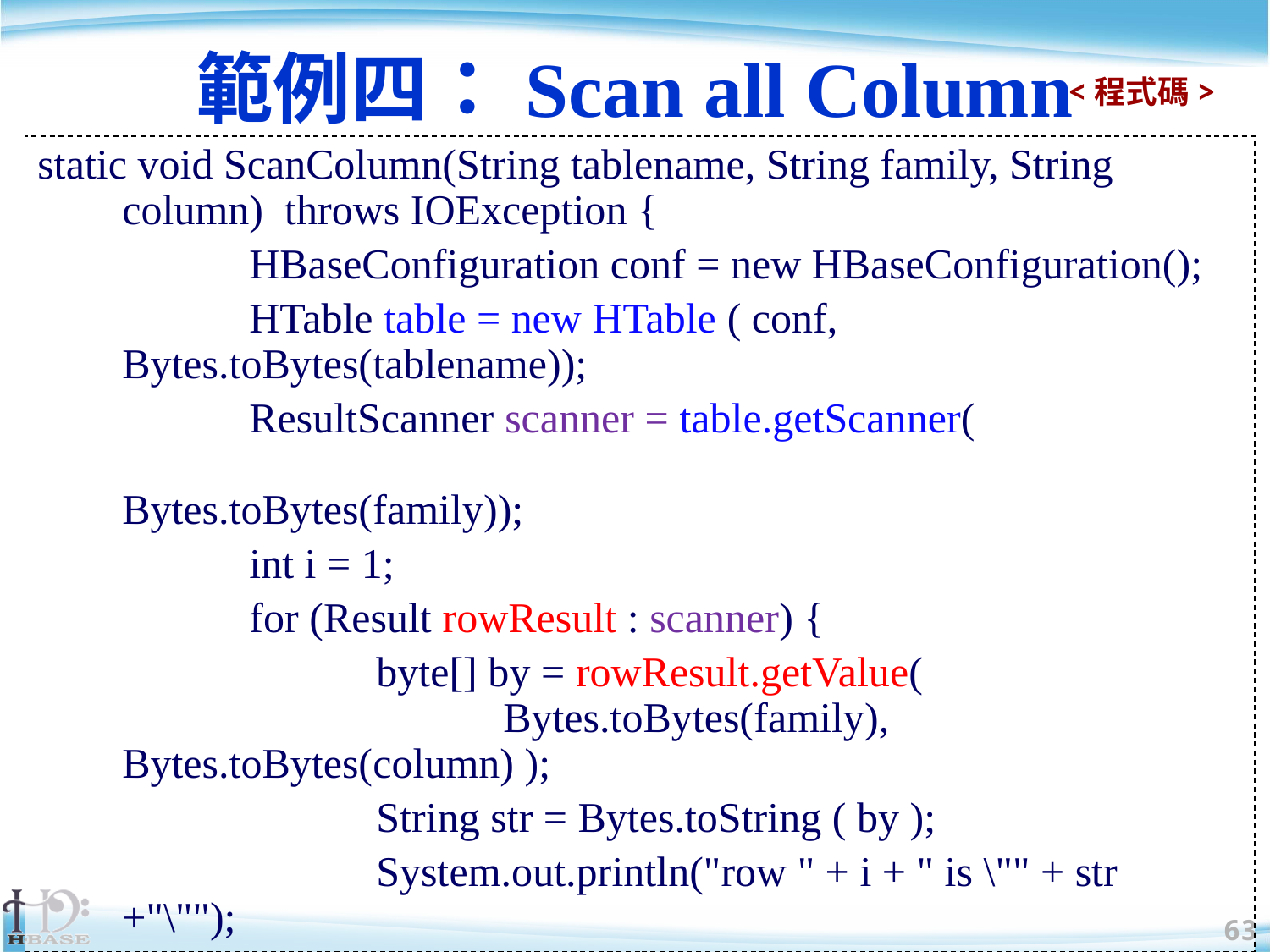

# 範例四：Scan all Column
<程式碼>
static void ScanColumn(String tablename, String family, String column)  throws IOException {
		HBaseConfiguration conf = new HBaseConfiguration();
		HTable table = new HTable ( conf, Bytes.toBytes(tablename));
		ResultScanner scanner = table.getScanner(
						Bytes.toBytes(family));
		int i = 1;
		for (Result rowResult : scanner) {
			byte[] by = rowResult.getValue(
			Bytes.toBytes(family), Bytes.toBytes(column) );
			String str = Bytes.toString ( by );
			System.out.println("row " + i + " is \"" + str +"\"");
			i++;
}}}
63